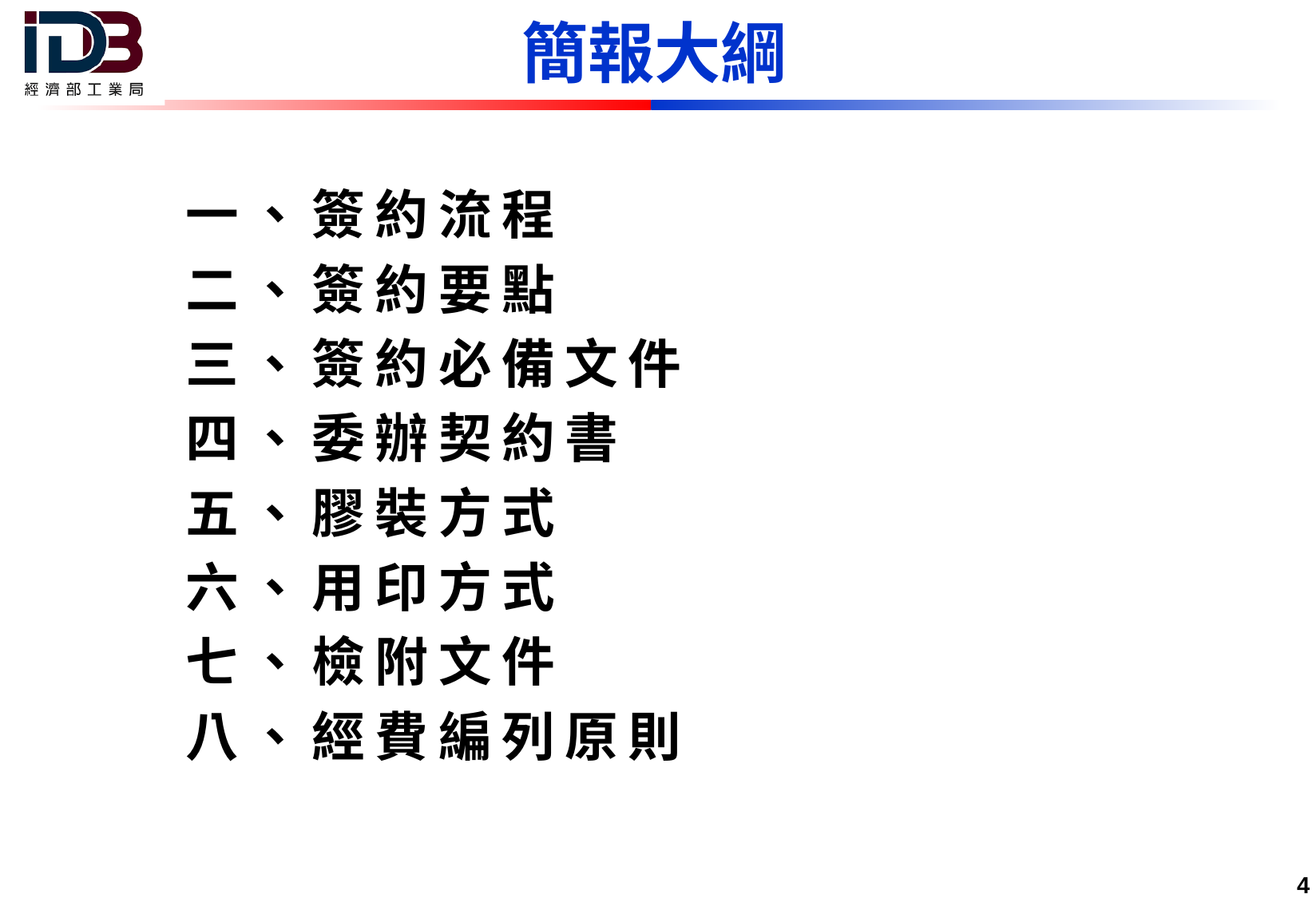

簡報大綱
一、簽約流程
二、簽約要點
三、簽約必備文件
四、委辦契約書
五、膠裝方式
六、用印方式
七、檢附文件
八、經費編列原則